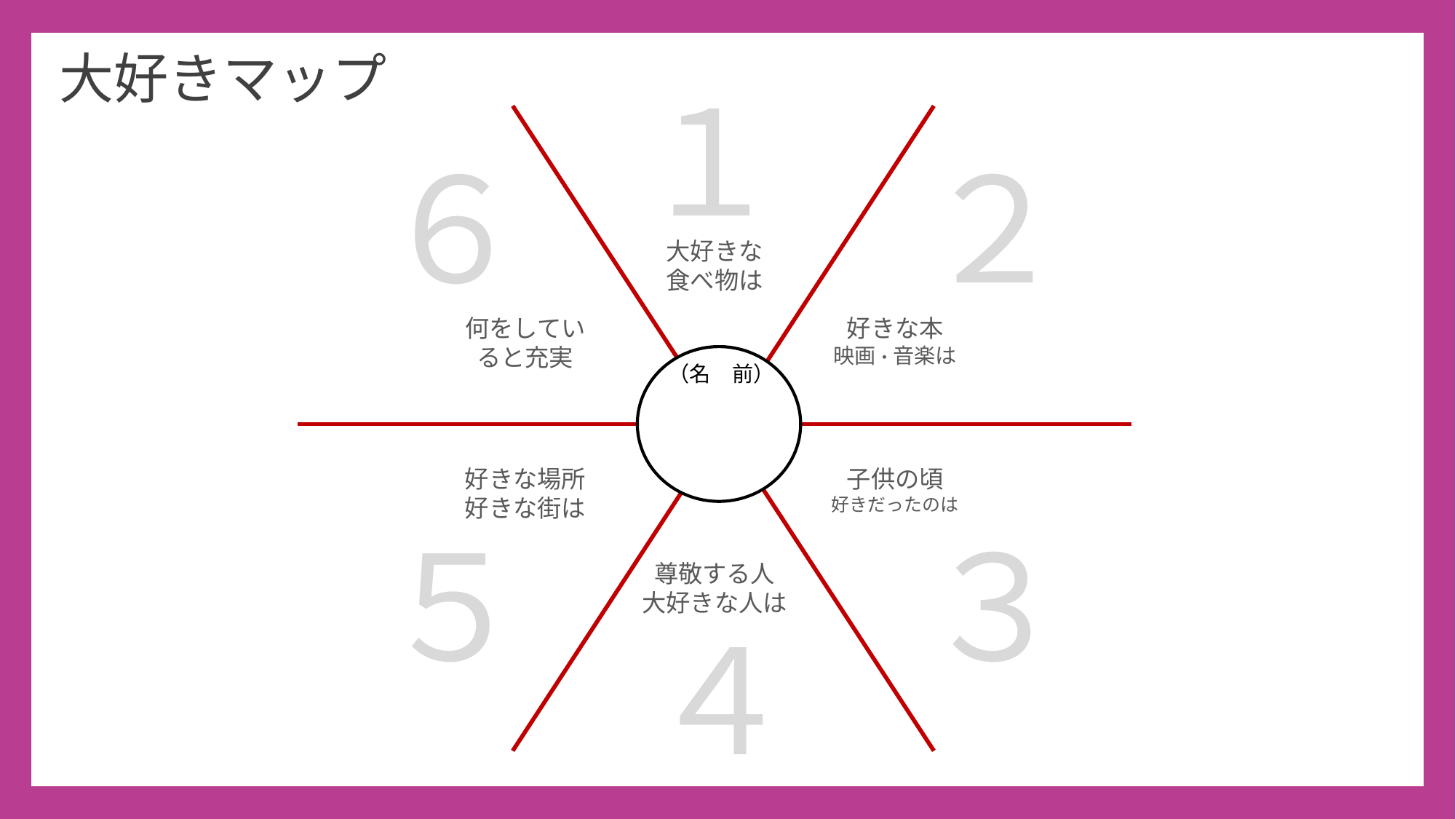

大好きマップ
１
６
２
大好きな
食べ物は
好きな本
映画・音楽は
何をしていると充実

（名　前）
子供の頃
好きだったのは
好きな場所
好きな街は
５
３
尊敬する人
大好きな人は
４